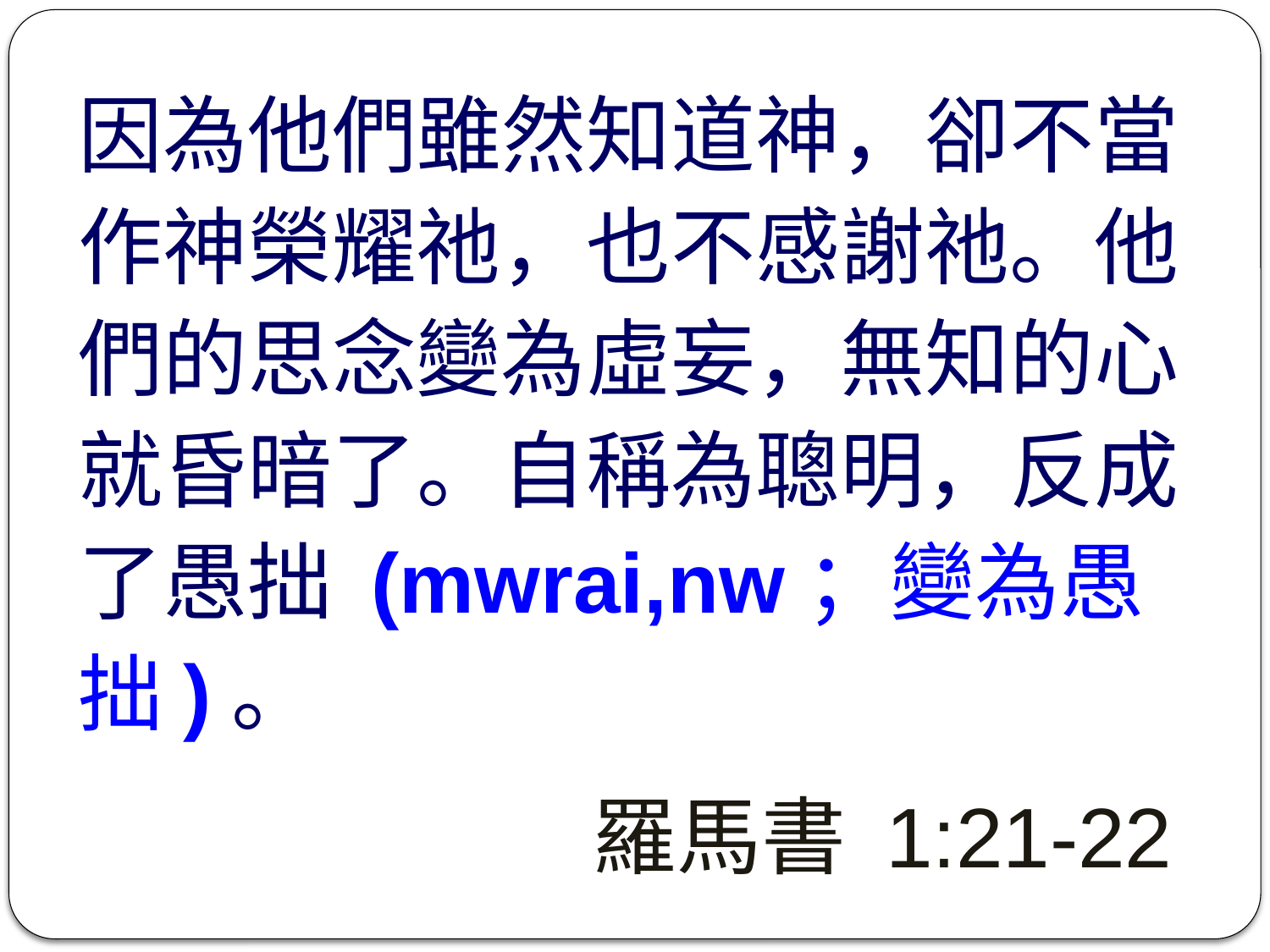

因為他們雖然知道神，卻不當作神榮耀祂，也不感謝祂。他們的思念變為虛妄，無知的心就昏暗了。自稱為聰明，反成了愚拙 (mwrai,nw；變為愚拙)。
羅馬書 1:21-22